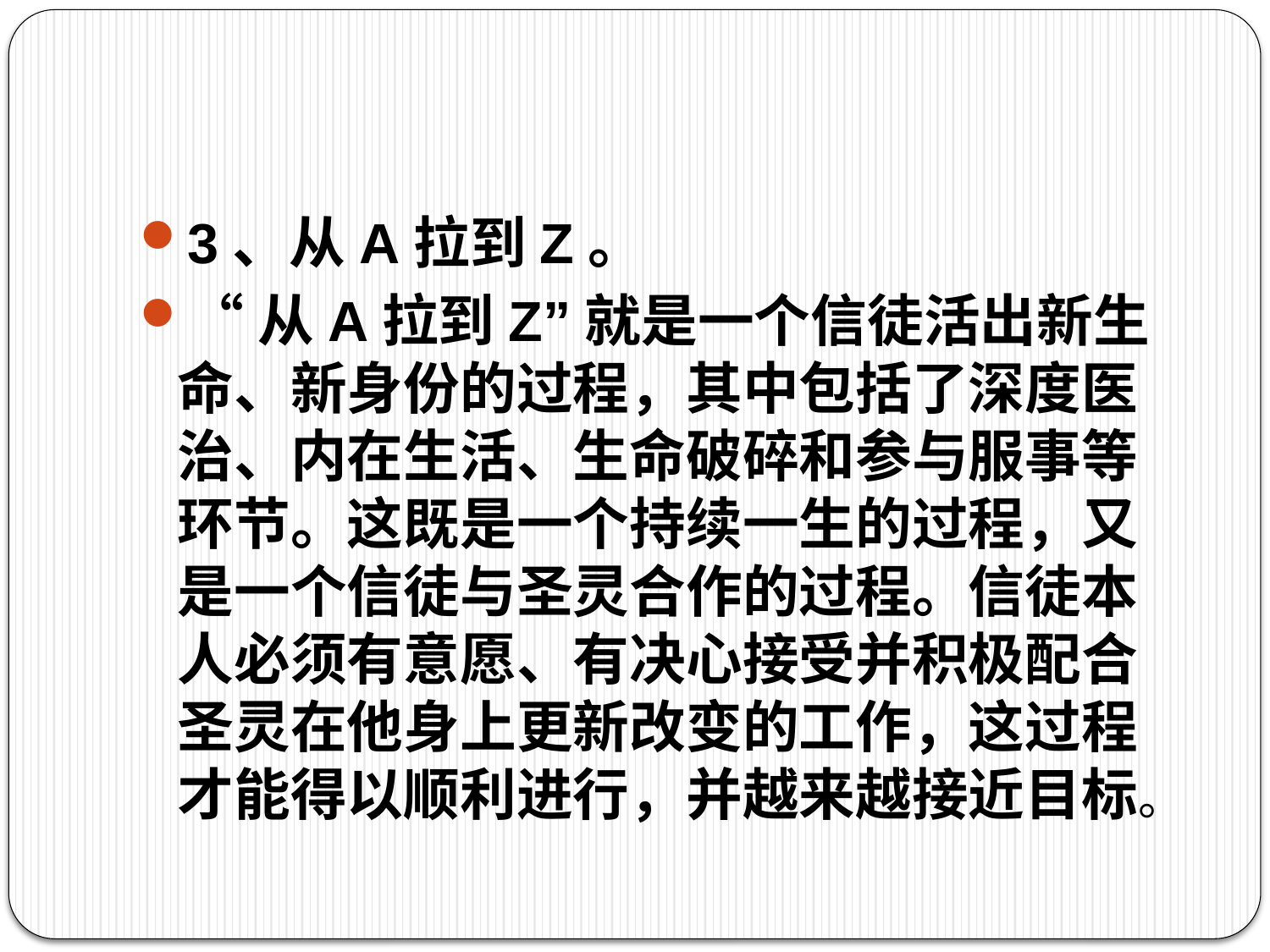

#
3、从A拉到Z。
“从A拉到Z”就是一个信徒活出新生命、新身份的过程，其中包括了深度医治、内在生活、生命破碎和参与服事等环节。这既是一个持续一生的过程，又是一个信徒与圣灵合作的过程。信徒本人必须有意愿、有决心接受并积极配合圣灵在他身上更新改变的工作，这过程才能得以顺利进行，并越来越接近目标。